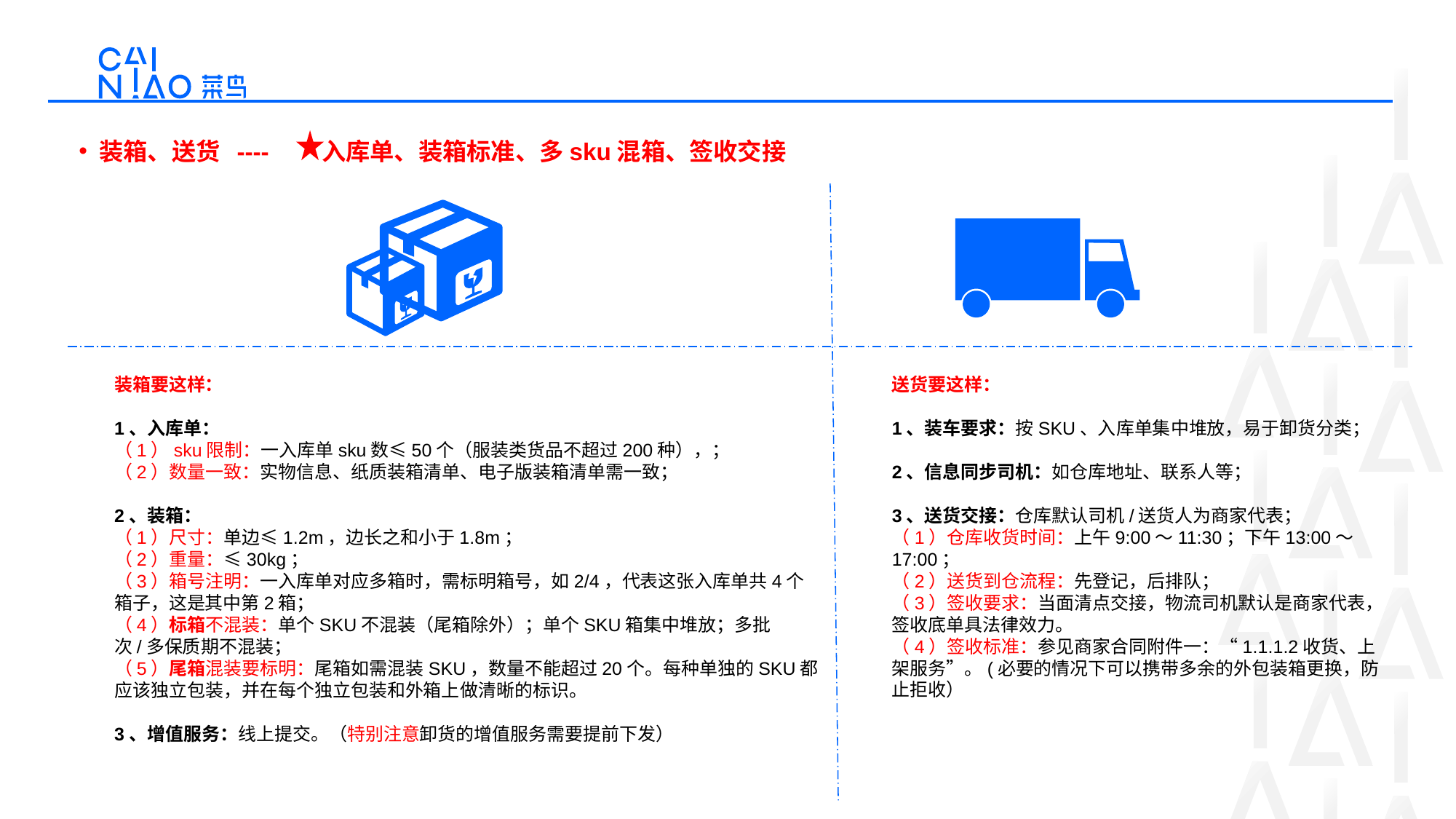

装箱、送货  ----       入库单、装箱标准、多sku混箱、签收交接

送货要这样：

1、装车要求：按SKU、入库单集中堆放，易于卸货分类；

2、信息同步司机：如仓库地址、联系人等；

3、送货交接：仓库默认司机/送货人为商家代表；
（1）仓库收货时间：上午9:00～11:30；下午13:00～17:00；
（2）送货到仓流程：先登记，后排队；
（3）签收要求：当面清点交接，物流司机默认是商家代表，签收底单具法律效力。
（4）签收标准：参见商家合同附件一：“1.1.1.2收货、上架服务”。(必要的情况下可以携带多余的外包装箱更换，防止拒收）

装箱要这样：

1、入库单：
（1）sku限制：一入库单sku数≤50个（服装类货品不超过200种），；
（2）数量一致：实物信息、纸质装箱清单、电子版装箱清单需一致；

2、装箱：
（1）尺寸：单边≤1.2m，边长之和小于1.8m；
（2）重量：≤30kg；
（3）箱号注明：一入库单对应多箱时，需标明箱号，如2/4，代表这张入库单共4个箱子，这是其中第2箱；
（4）标箱不混装：单个SKU不混装（尾箱除外）；单个SKU箱集中堆放；多批次/多保质期不混装；
（5）尾箱混装要标明：尾箱如需混装SKU，数量不能超过20个。每种单独的SKU都应该独立包装，并在每个独立包装和外箱上做清晰的标识。

3、增值服务：线上提交。（特别注意卸货的增值服务需要提前下发）